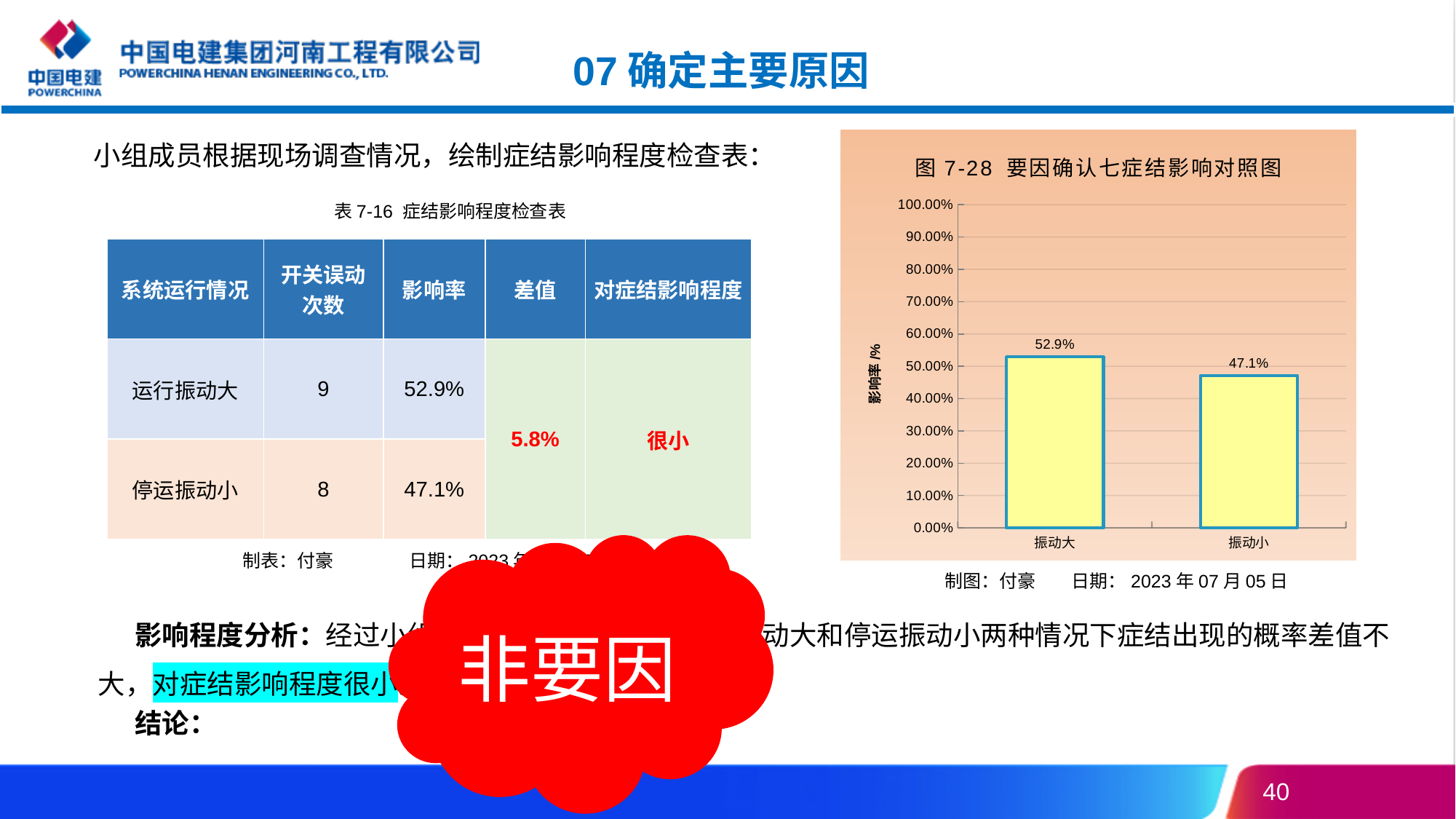

07确定主要原因

### Chart: 图7-28 要因确认七症结影响对照图

| Category | 影响率 |
|---|---|
| 振动大 | 0.529 |
| 振动小 | 0.471 |
小组成员根据现场调查情况，绘制症结影响程度检查表：
表7-16 症结影响程度检查表
| 系统运行情况 | 开关误动次数 | 影响率 | 差值 | 对症结影响程度 |
| --- | --- | --- | --- | --- |
| 运行振动大 | 9 | 52.9% | 5.8% | 很小 |
| 停运振动小 | 8 | 47.1% |  |  |
非要因
制表：付豪                   日期：2023年07月05日
制图：付豪         日期：2023年07月05日
影响程度分析：经过小组成员调查发现，系统运行振动大和停运振动小两种情况下症结出现的概率差值不大，对症结影响程度很小。
结论：